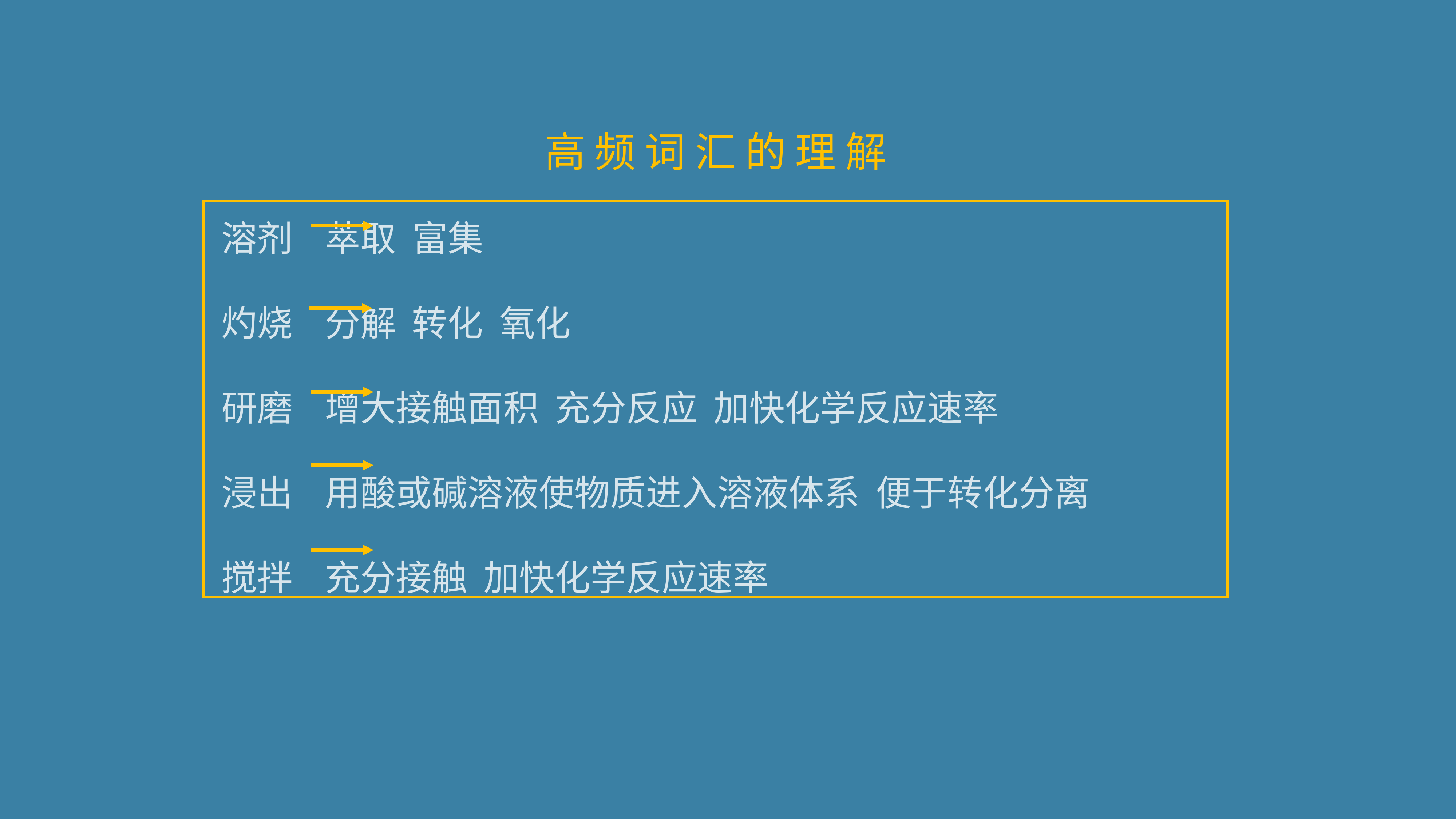

高 频 词 汇 的 理 解

  溶剂    萃取  富集
  灼烧    分解  转化  氧化
  研磨    增大接触面积  充分反应  加快化学反应速率
  浸出    用酸或碱溶液使物质进入溶液体系  便于转化分离
  搅拌    充分接触  加快化学反应速率